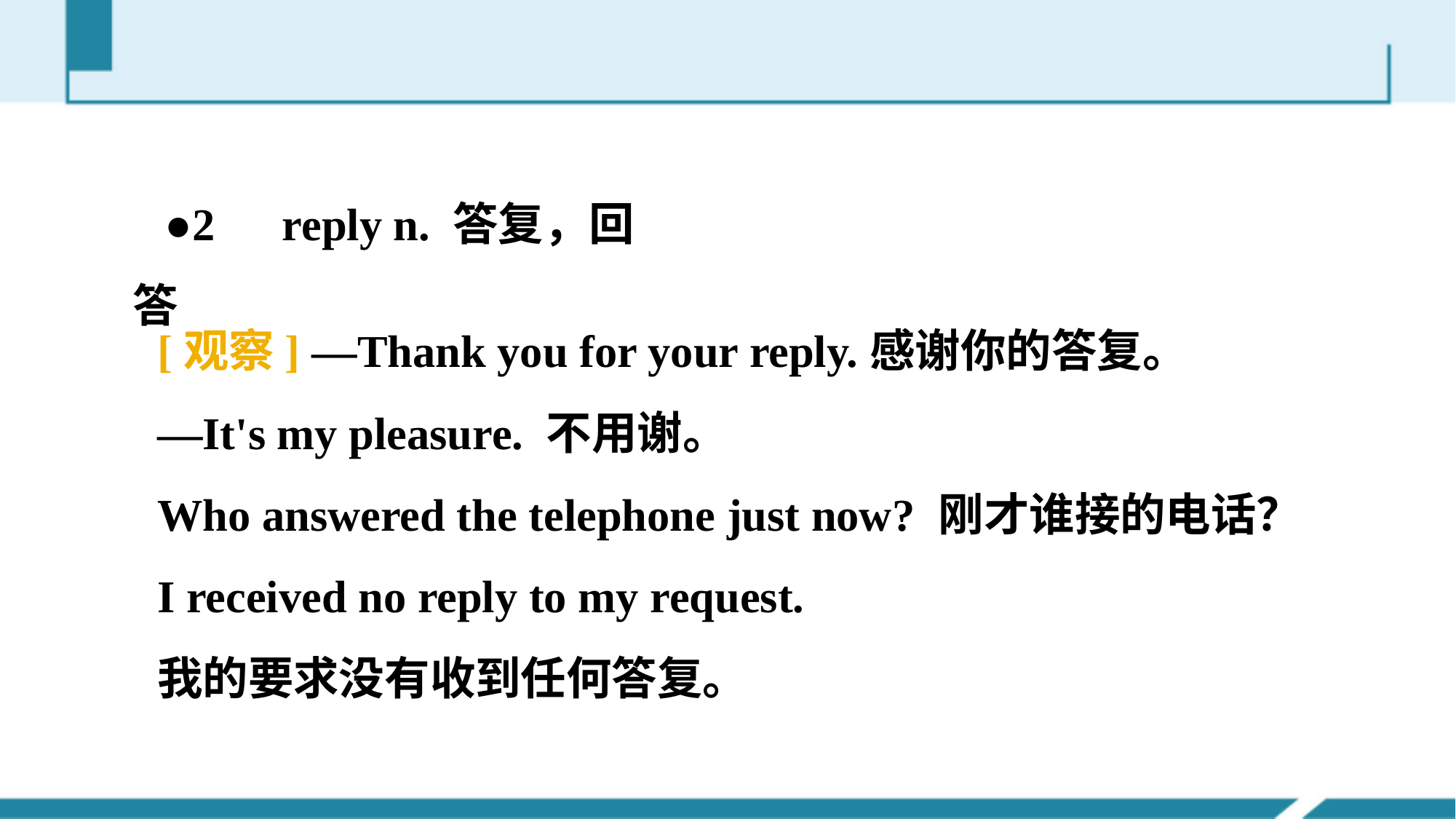

●2　reply n. 答复，回答
[观察] —Thank you for your reply.感谢你的答复。
—It's my pleasure. 不用谢。
Who answered the telephone just now? 刚才谁接的电话？
I received no reply to my request.
我的要求没有收到任何答复。